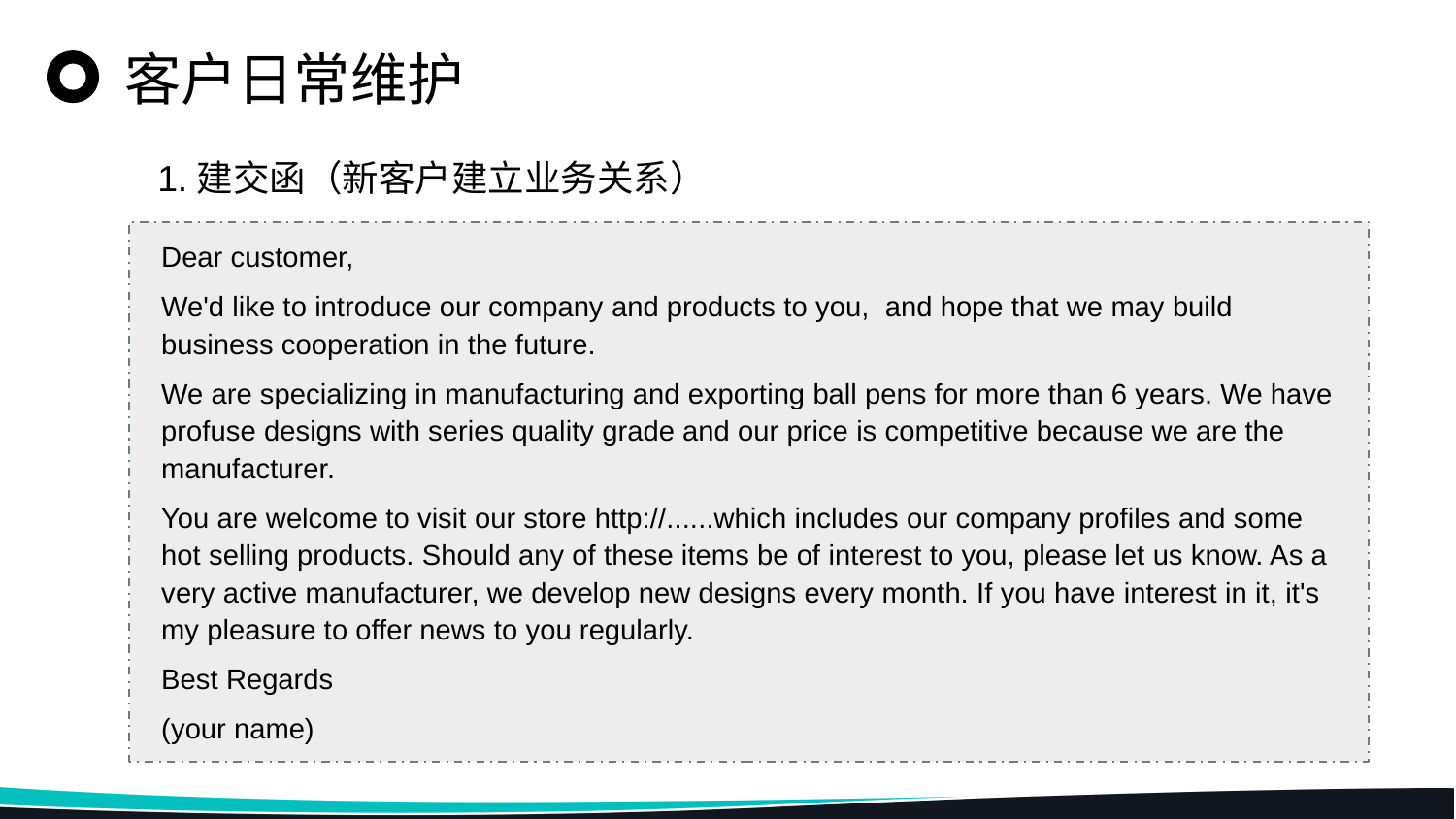

客户日常维护
1.建交函（新客户建立业务关系）

Dear customer,
We'd like to introduce our company and products to you,  and hope that we may build business cooperation in the future.
We are specializing in manufacturing and exporting ball pens for more than 6 years. We have profuse designs with series quality grade and our price is competitive because we are the manufacturer.
You are welcome to visit our store http://......which includes our company profiles and some hot selling products. Should any of these items be of interest to you, please let us know. As a very active manufacturer, we develop new designs every month. If you have interest in it, it's my pleasure to offer news to you regularly.
Best Regards
(your name)